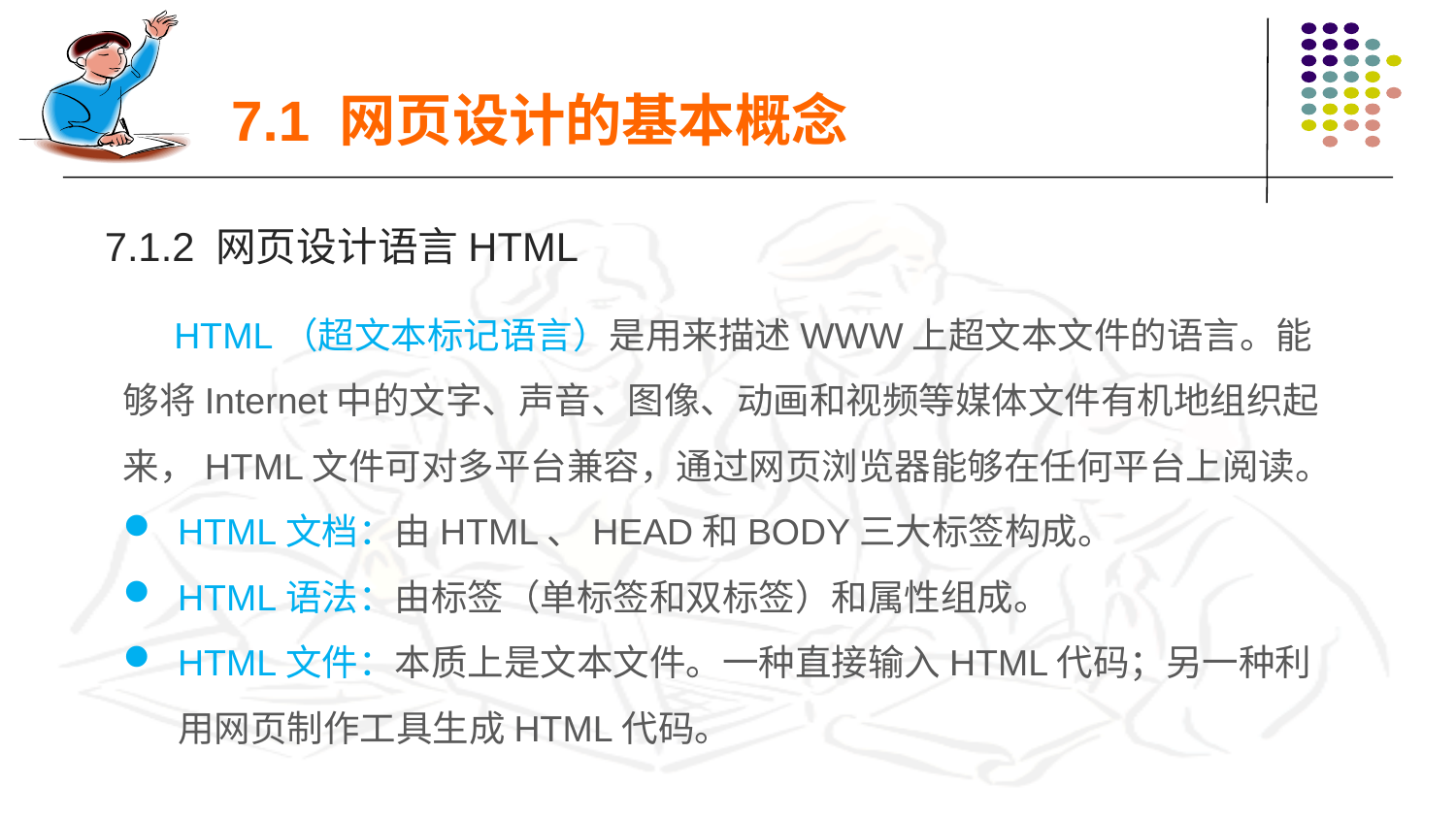

7.1 网页设计的基本概念
7.1.2 网页设计语言HTML

     HTML（超文本标记语言）是用来描述WWW上超文本文件的语言。能够将Internet中的文字、声音、图像、动画和视频等媒体文件有机地组织起来，HTML文件可对多平台兼容，通过网页浏览器能够在任何平台上阅读。
HTML文档：由HTML、HEAD和BODY三大标签构成。
HTML语法：由标签（单标签和双标签）和属性组成。
HTML文件：本质上是文本文件。一种直接输入HTML代码；另一种利用网页制作工具生成HTML代码。